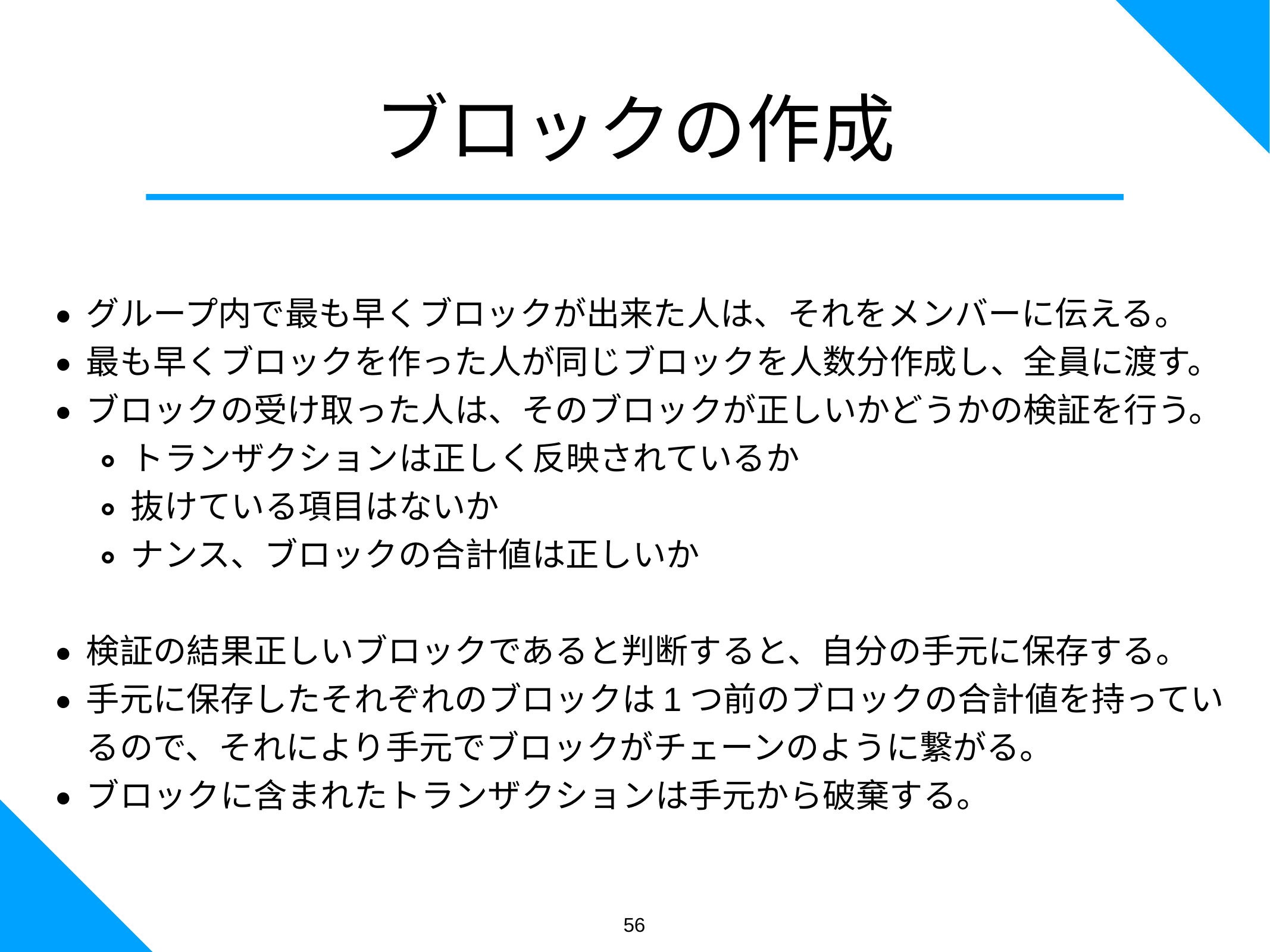

ブロックの作成
グループ内で最も早くブロックが出来た人は、それをメンバーに伝える。
最も早くブロックを作った人が同じブロックを人数分作成し、全員に渡す。
ブロックの受け取った人は、そのブロックが正しいかどうかの検証を行う。
トランザクションは正しく反映されているか
抜けている項目はないか
ナンス、ブロックの合計値は正しいか

検証の結果正しいブロックであると判断すると、自分の手元に保存する。
手元に保存したそれぞれのブロックは1つ前のブロックの合計値を持っているので、それにより手元でブロックがチェーンのように繋がる。
ブロックに含まれたトランザクションは手元から破棄する。
56